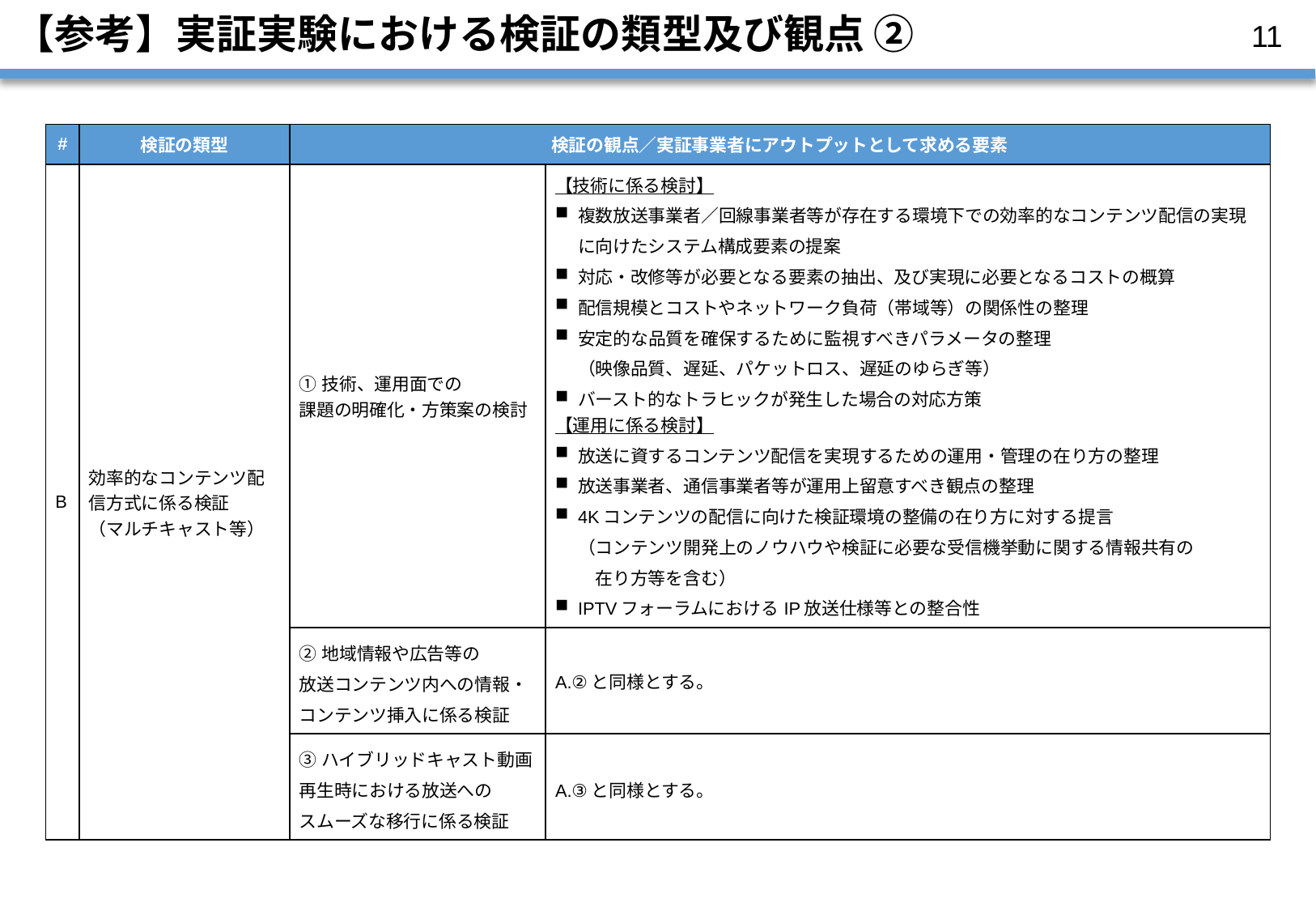

# 【参考】実証実験における検証の類型及び観点 ②
11
| # | 検証の類型 | 検証の観点／実証事業者にアウトプットとして求める要素 |  |
| --- | --- | --- | --- |
| B | 効率的なコンテンツ配信方式に係る検証 （マルチキャスト等） | ①技術、運用面での 課題の明確化・方策案の検討 | 【技術に係る検討】 複数放送事業者／回線事業者等が存在する環境下での効率的なコンテンツ配信の実現に向けたシステム構成要素の提案 対応・改修等が必要となる要素の抽出、及び実現に必要となるコストの概算 配信規模とコストやネットワーク負荷（帯域等）の関係性の整理 安定的な品質を確保するために監視すべきパラメータの整理 （映像品質、遅延、パケットロス、遅延のゆらぎ等） バースト的なトラヒックが発生した場合の対応方策 【運用に係る検討】 放送に資するコンテンツ配信を実現するための運用・管理の在り方の整理 放送事業者、通信事業者等が運用上留意すべき観点の整理 4Kコンテンツの配信に向けた検証環境の整備の在り方に対する提言 （コンテンツ開発上のノウハウや検証に必要な受信機挙動に関する情報共有の 　在り方等を含む） IPTVフォーラムにおけるIP放送仕様等との整合性 |
|  |  | ②地域情報や広告等の 放送コンテンツ内への情報・コンテンツ挿入に係る検証 | A.②と同様とする。 |
|  |  | ③ハイブリッドキャスト動画再生時における放送への スムーズな移行に係る検証 | A.③と同様とする。 |